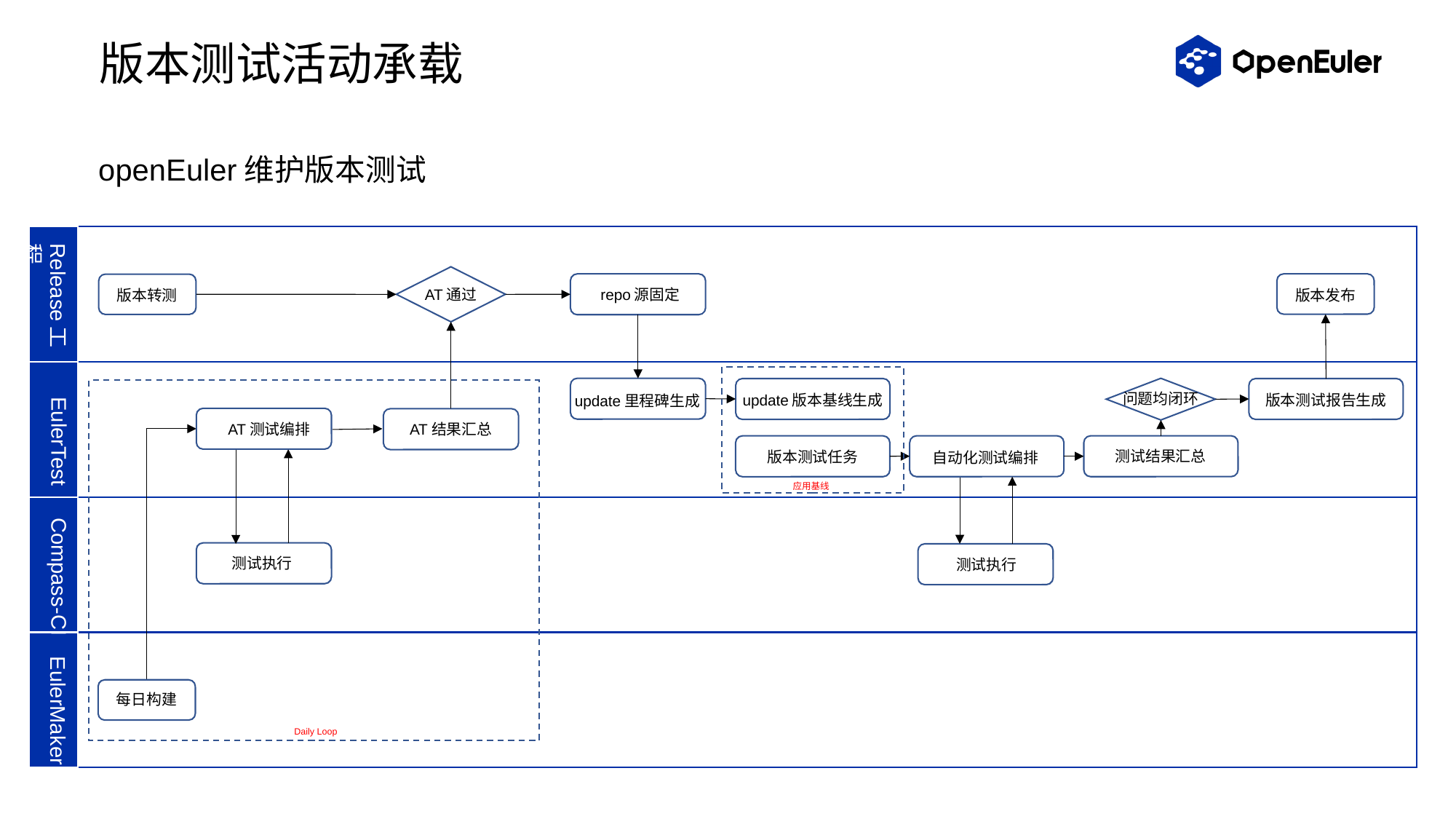

# 版本测试活动承载
openEuler维护版本测试

Release工程

AT通过
repo源固定
版本转测
版本发布

问题均闭环
update版本基线生成
版本测试报告生成
update里程碑生成
EulerTest

AT测试编排
AT结果汇总

测试结果汇总
版本测试任务
自动化测试编排
应用基线

Compass-CI

测试执行
测试执行

EulerMaker

每日构建
Daily Loop